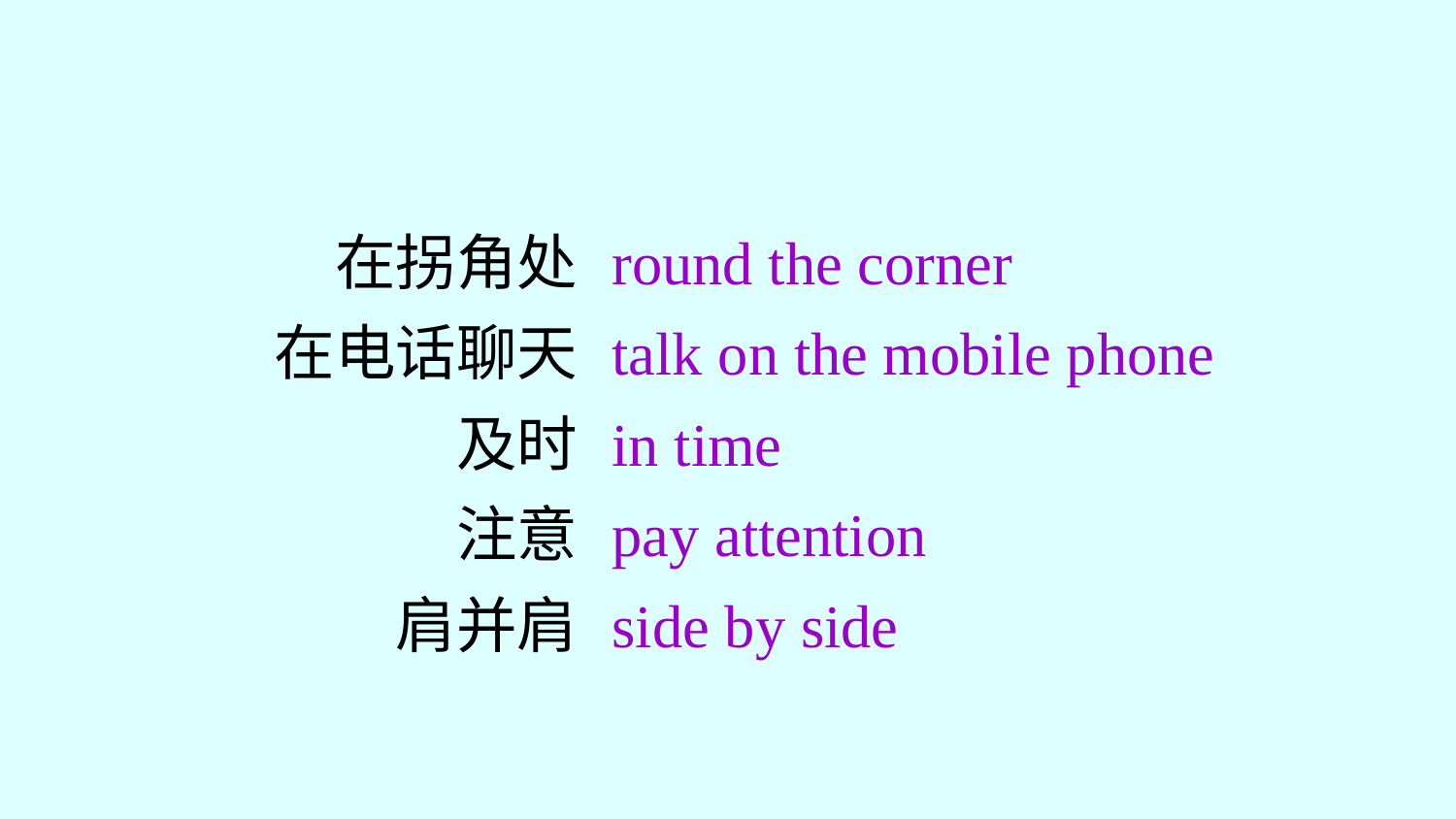

在拐角处
在电话聊天
及时
注意
肩并肩
round the corner
talk on the mobile phone
in time
pay attention
side by side